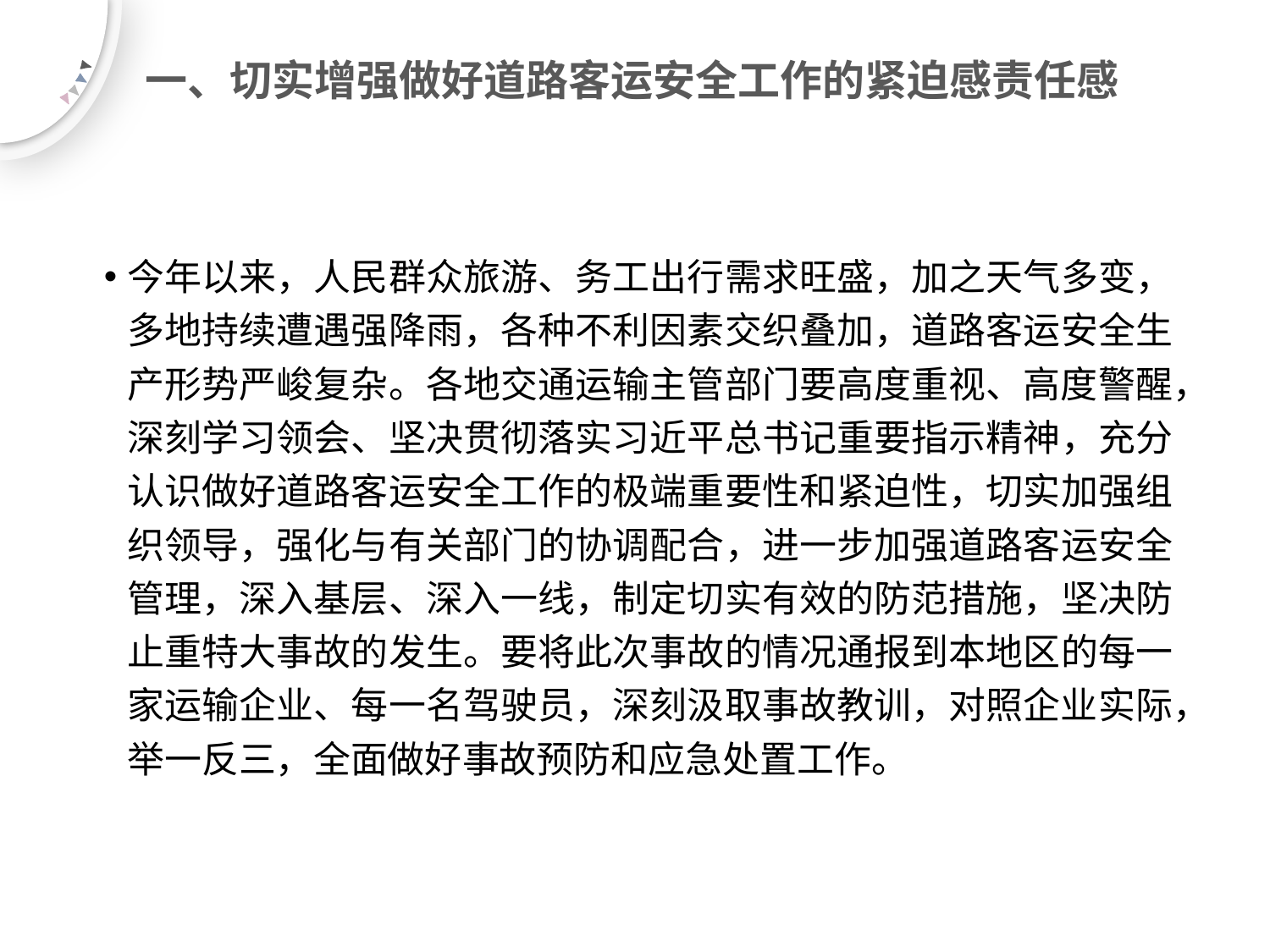

# 一、切实增强做好道路客运安全工作的紧迫感责任感
今年以来，人民群众旅游、务工出行需求旺盛，加之天气多变，多地持续遭遇强降雨，各种不利因素交织叠加，道路客运安全生产形势严峻复杂。各地交通运输主管部门要高度重视、高度警醒，深刻学习领会、坚决贯彻落实习近平总书记重要指示精神，充分认识做好道路客运安全工作的极端重要性和紧迫性，切实加强组织领导，强化与有关部门的协调配合，进一步加强道路客运安全管理，深入基层、深入一线，制定切实有效的防范措施，坚决防止重特大事故的发生。要将此次事故的情况通报到本地区的每一家运输企业、每一名驾驶员，深刻汲取事故教训，对照企业实际，举一反三，全面做好事故预防和应急处置工作。